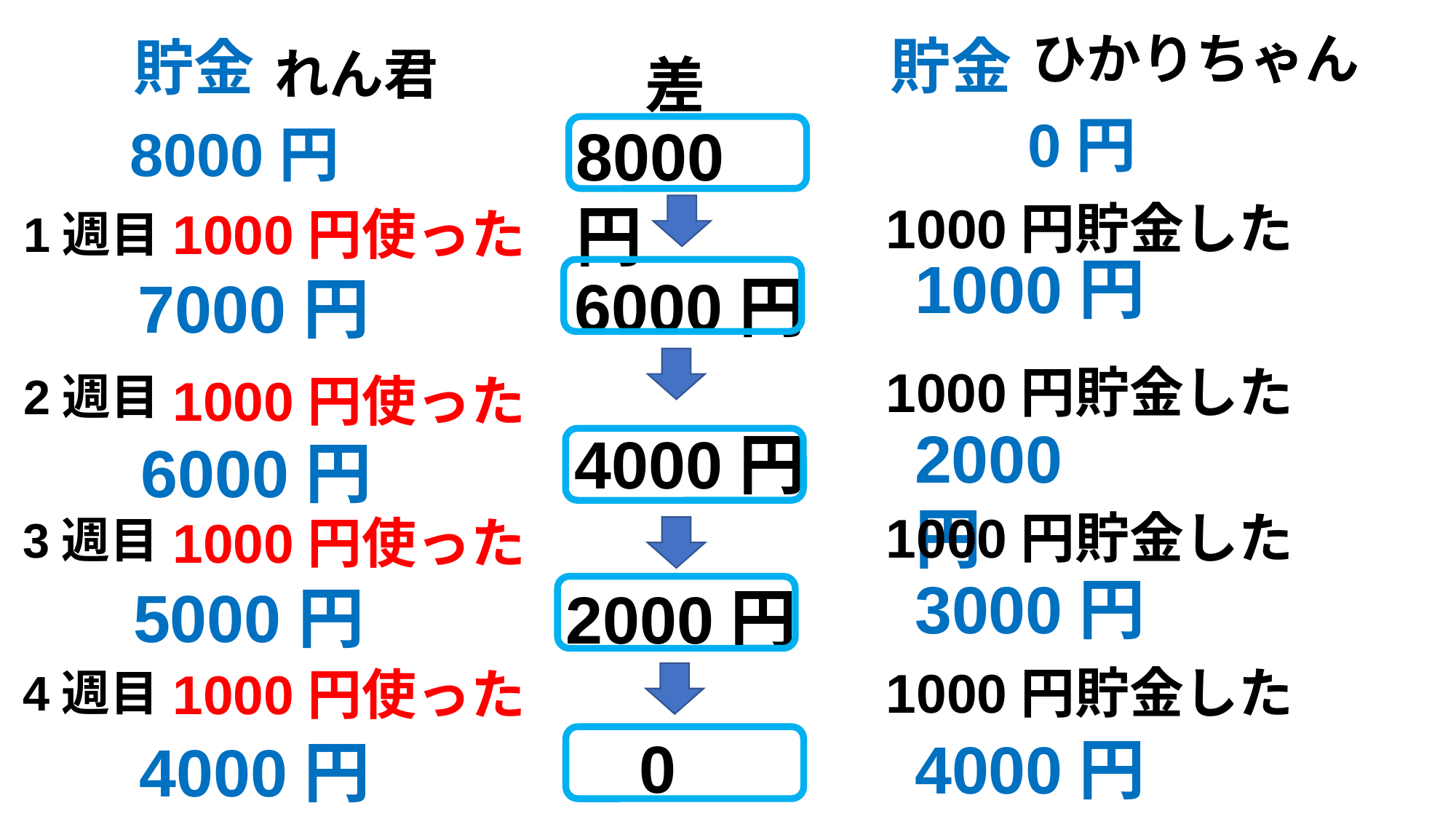

ひかりちゃん
貯金
貯金
れん君
差
0円
8000円
8000円

1000円貯金した
1000円使った

1週目
1000円

6000円
7000円

1000円貯金した
2週目
1000円使った
2000円
4000円
6000円

1000円貯金した
1000円使った
3週目

3000円
5000円
2000円

1000円貯金した
1000円使った
4週目

0円
4000円
4000円